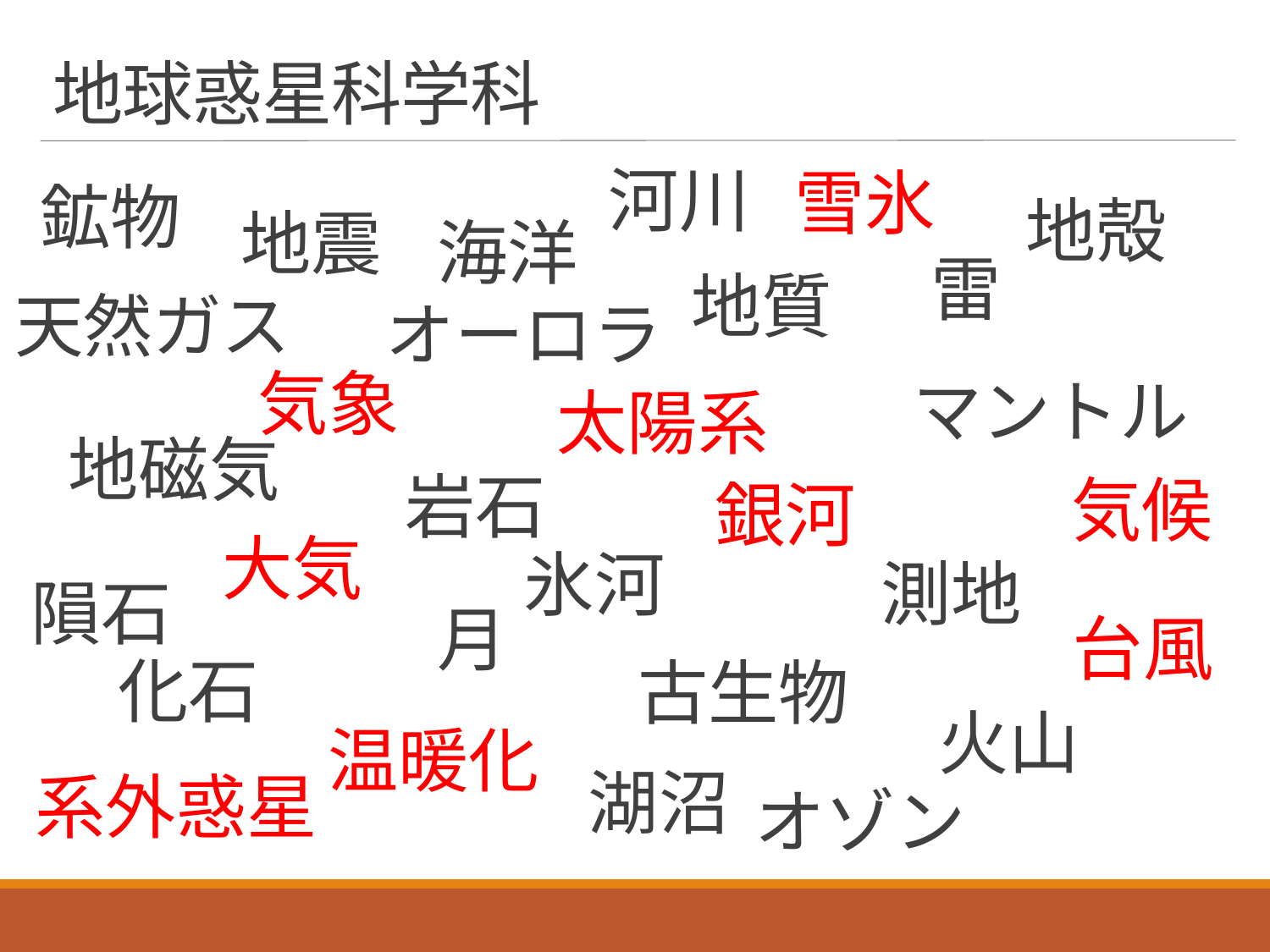

# 地球惑星科学科
河川
雪氷
鉱物
地殻
地震
海洋
雷
地質
天然ガス
オーロラ
気象
マントル
太陽系
地磁気
岩石
気候
銀河
大気
氷河
測地
隕石
月
台風
化石
古生物
火山
温暖化
湖沼
系外惑星
オゾン